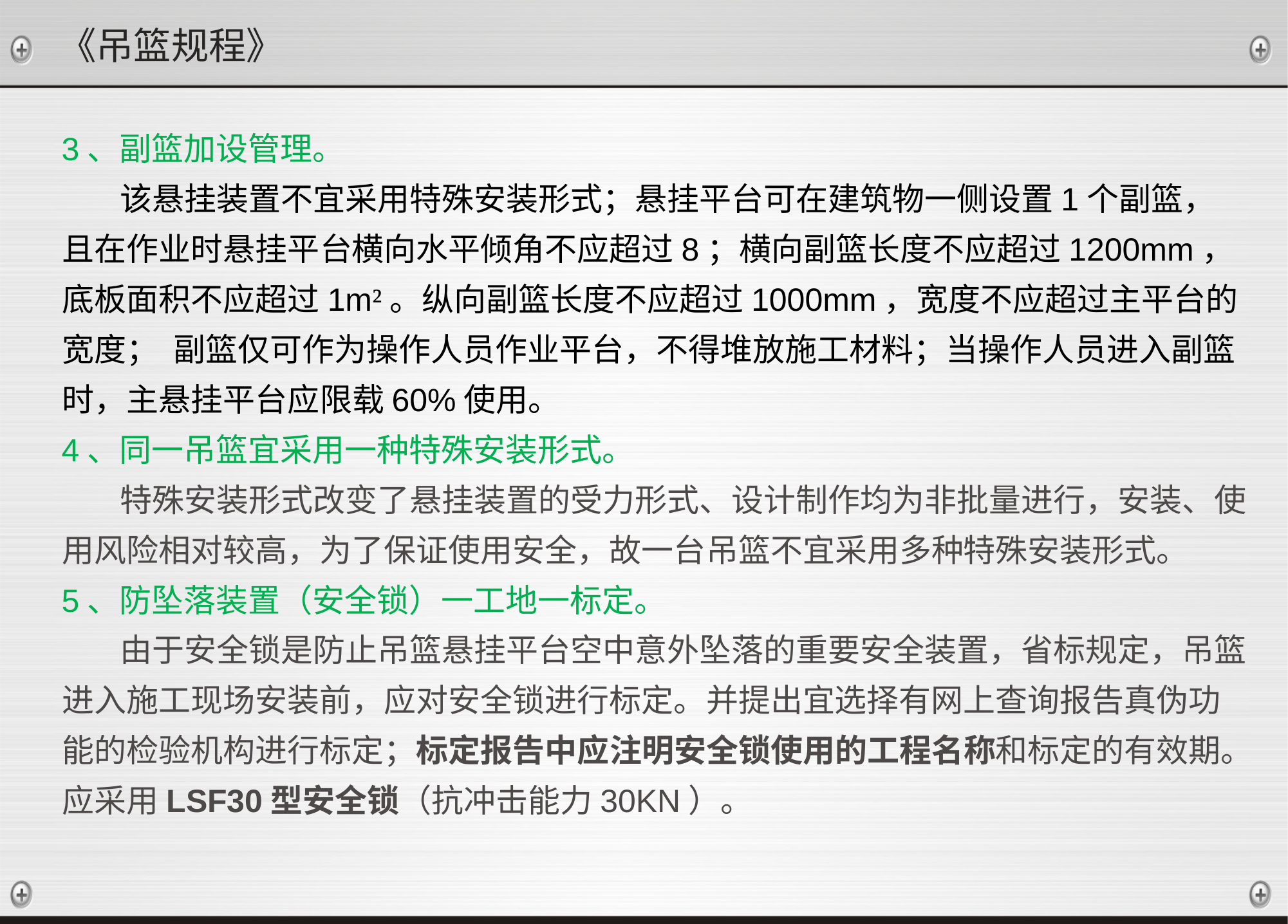

《吊篮规程》
3、副篮加设管理。
       该悬挂装置不宜采用特殊安装形式；悬挂平台可在建筑物一侧设置1个副篮，且在作业时悬挂平台横向水平倾角不应超过8；横向副篮长度不应超过1200mm，底板面积不应超过1m²。纵向副篮长度不应超过1000mm，宽度不应超过主平台的宽度；  副篮仅可作为操作人员作业平台，不得堆放施工材料；当操作人员进入副篮时，主悬挂平台应限载60%使用。
4、同一吊篮宜采用一种特殊安装形式。
       特殊安装形式改变了悬挂装置的受力形式、设计制作均为非批量进行，安装、使用风险相对较高，为了保证使用安全，故一台吊篮不宜采用多种特殊安装形式。
5、防坠落装置（安全锁）一工地一标定。
       由于安全锁是防止吊篮悬挂平台空中意外坠落的重要安全装置，省标规定，吊篮进入施工现场安装前，应对安全锁进行标定。并提出宜选择有网上查询报告真伪功能的检验机构进行标定；标定报告中应注明安全锁使用的工程名称和标定的有效期。应采用LSF30型安全锁（抗冲击能力30KN）。